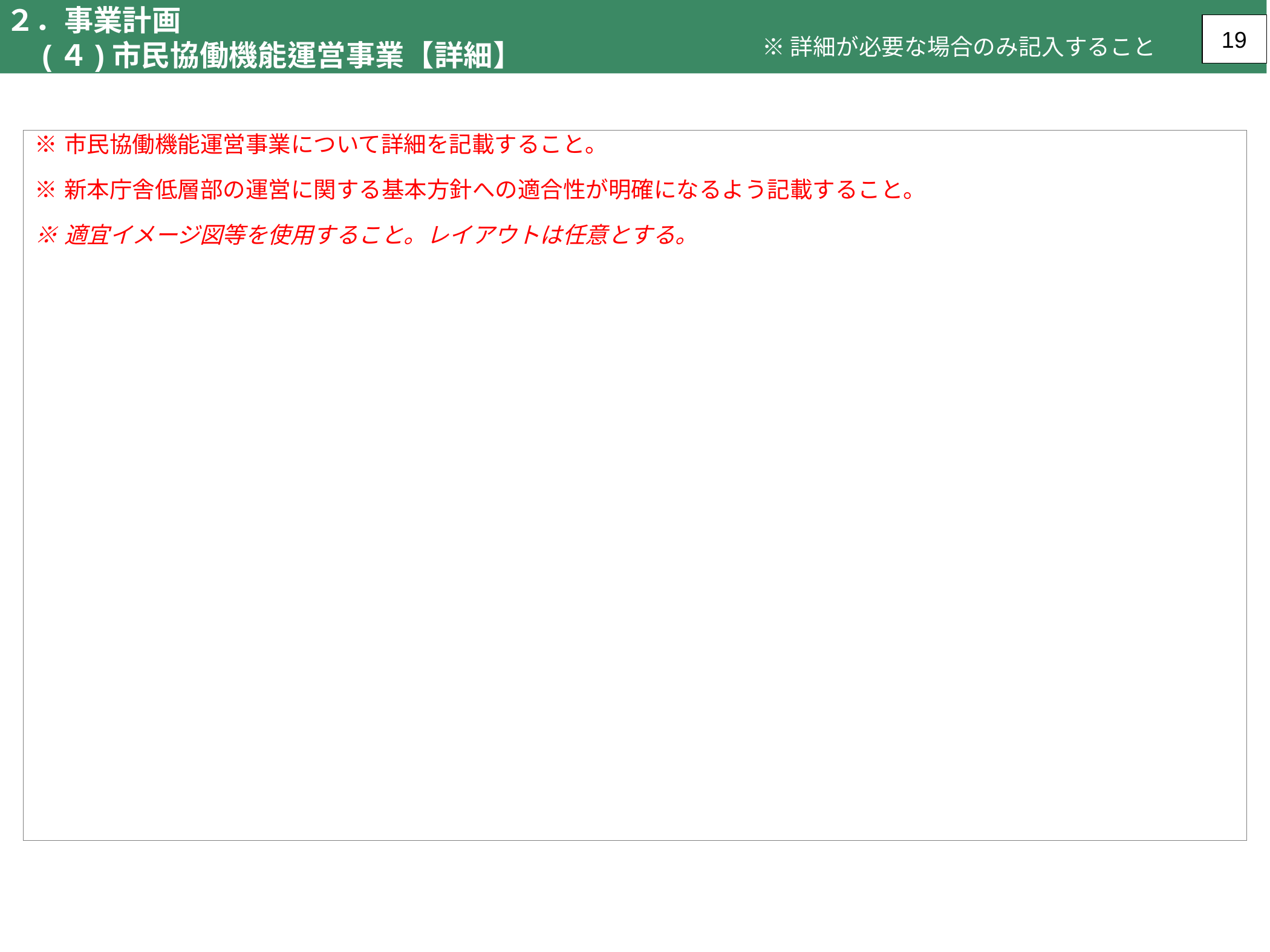

２．事業計画
　(４)市民協働機能運営事業【詳細】
19
※詳細が必要な場合のみ記入すること
| ※市民協働機能運営事業について詳細を記載すること。 ※新本庁舎低層部の運営に関する基本方針への適合性が明確になるよう記載すること。 ※適宜イメージ図等を使用すること。レイアウトは任意とする。 |
| --- |